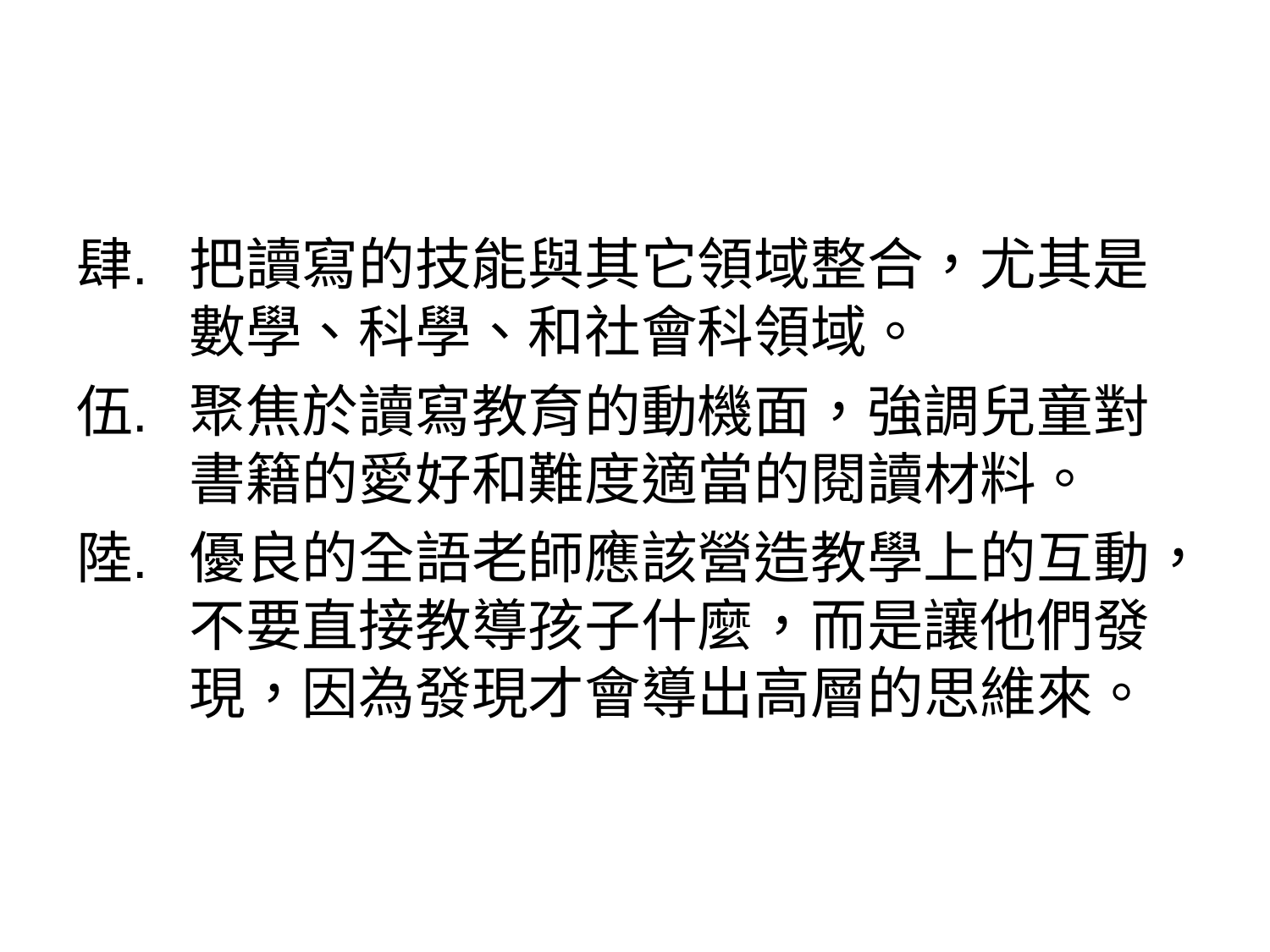

#
把讀寫的技能與其它領域整合，尤其是數學、科學、和社會科領域。
聚焦於讀寫教育的動機面，強調兒童對書籍的愛好和難度適當的閱讀材料。
優良的全語老師應該營造教學上的互動，不要直接教導孩子什麼，而是讓他們發現，因為發現才會導出高層的思維來。